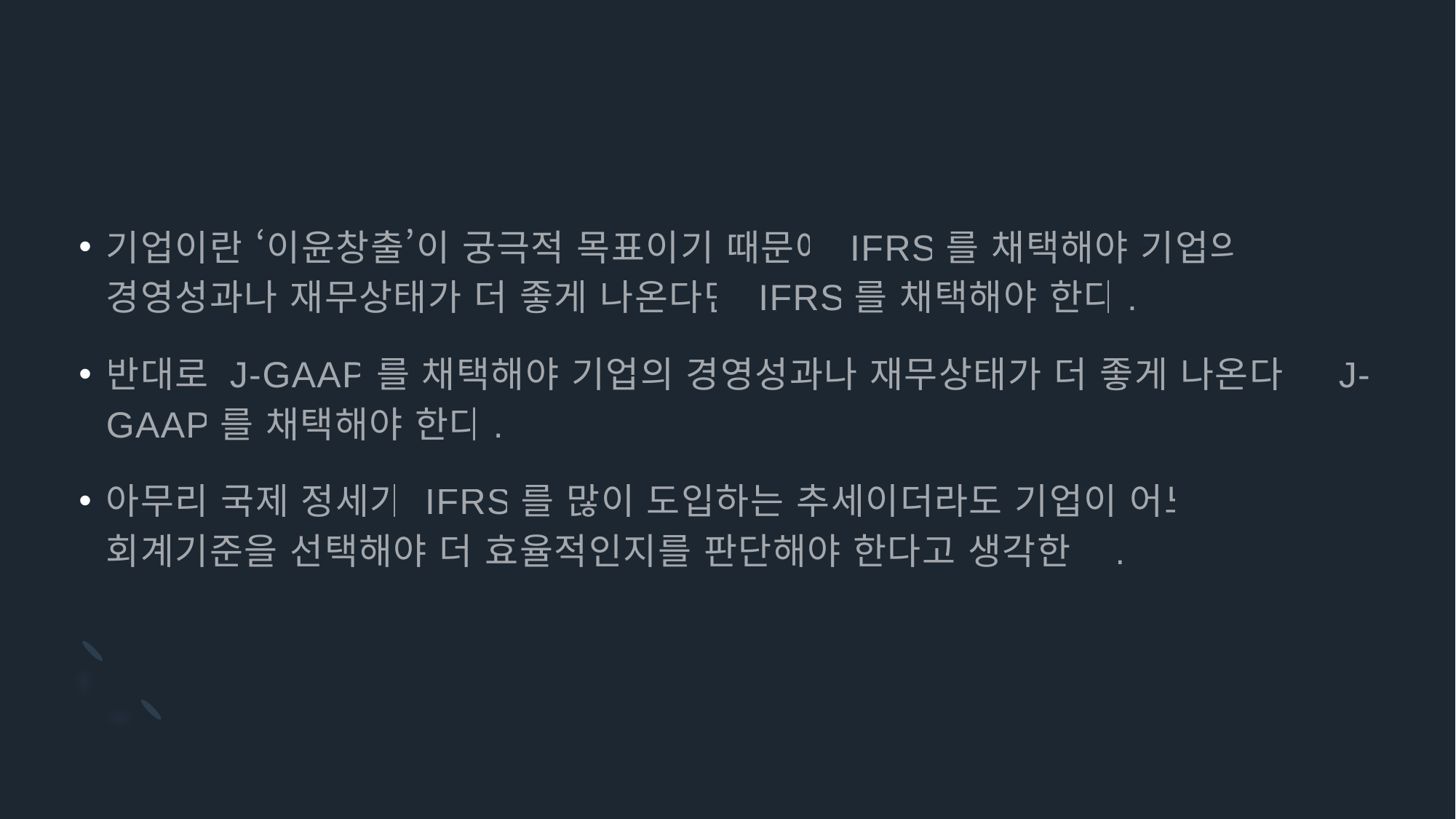

기업이란 ‘이윤창출’이 궁극적 목표이기 때문에 IFRS를 채택해야 기업의 경영성과나 재무상태가 더 좋게 나온다면 IFRS를 채택해야 한다.
반대로 J-GAAP를 채택해야 기업의 경영성과나 재무상태가 더 좋게 나온다면 J-GAAP를 채택해야 한다.
아무리 국제 정세가 IFRS를 많이 도입하는 추세이더라도 기업이 어느 회계기준을 선택해야 더 효율적인지를 판단해야 한다고 생각한다.